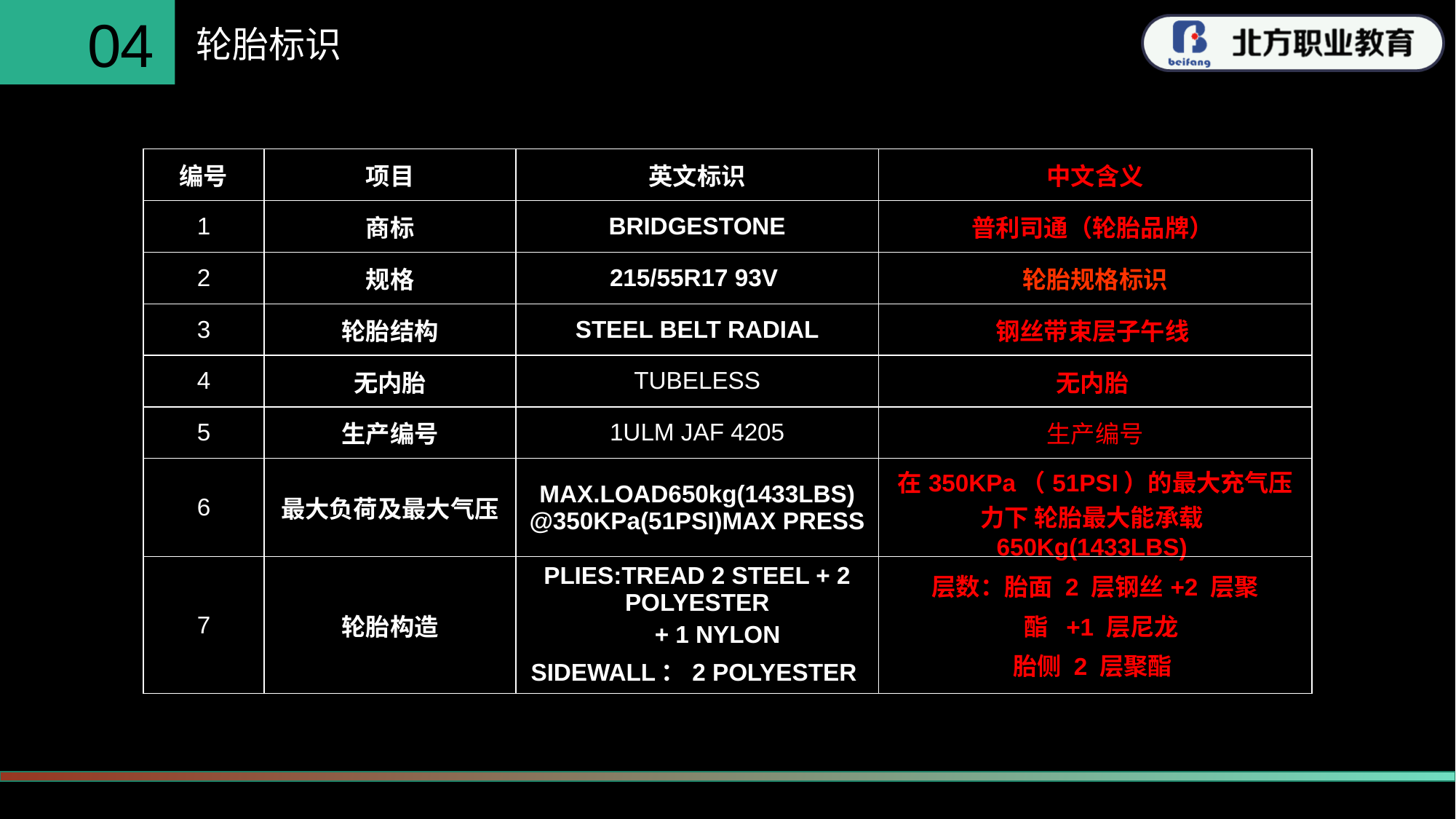

04
轮胎标识
| 编号 | 项目 | 英文标识 | 中文含义 |
| --- | --- | --- | --- |
| 1 | 商标 | BRIDGESTONE | 普利司通（轮胎品牌） |
| 2 | 规格 | 215/55R17 93V | 轮胎规格标识 |
| 3 | 轮胎结构 | STEEL BELT RADIAL | 钢丝带束层子午线 |
| 4 | 无内胎 | TUBELESS | 无内胎 |
| 5 | 生产编号 | 1ULM JAF 4205 | 生产编号 |
| 6 | 最大负荷及最大气压 | MAX.LOAD650kg(1433LBS) @350KPa(51PSI)MAX PRESS | 在350KPa（51PSI）的最大充气压力下 轮胎最大能承载650Kg(1433LBS) |
| 7 | 轮胎构造 | PLIES:TREAD 2 STEEL + 2 POLYESTER + 1 NYLON SIDEWALL：2 POLYESTER | 层数：胎面 2 层钢丝+2 层聚 酯 +1 层尼龙 胎侧 2 层聚酯 |